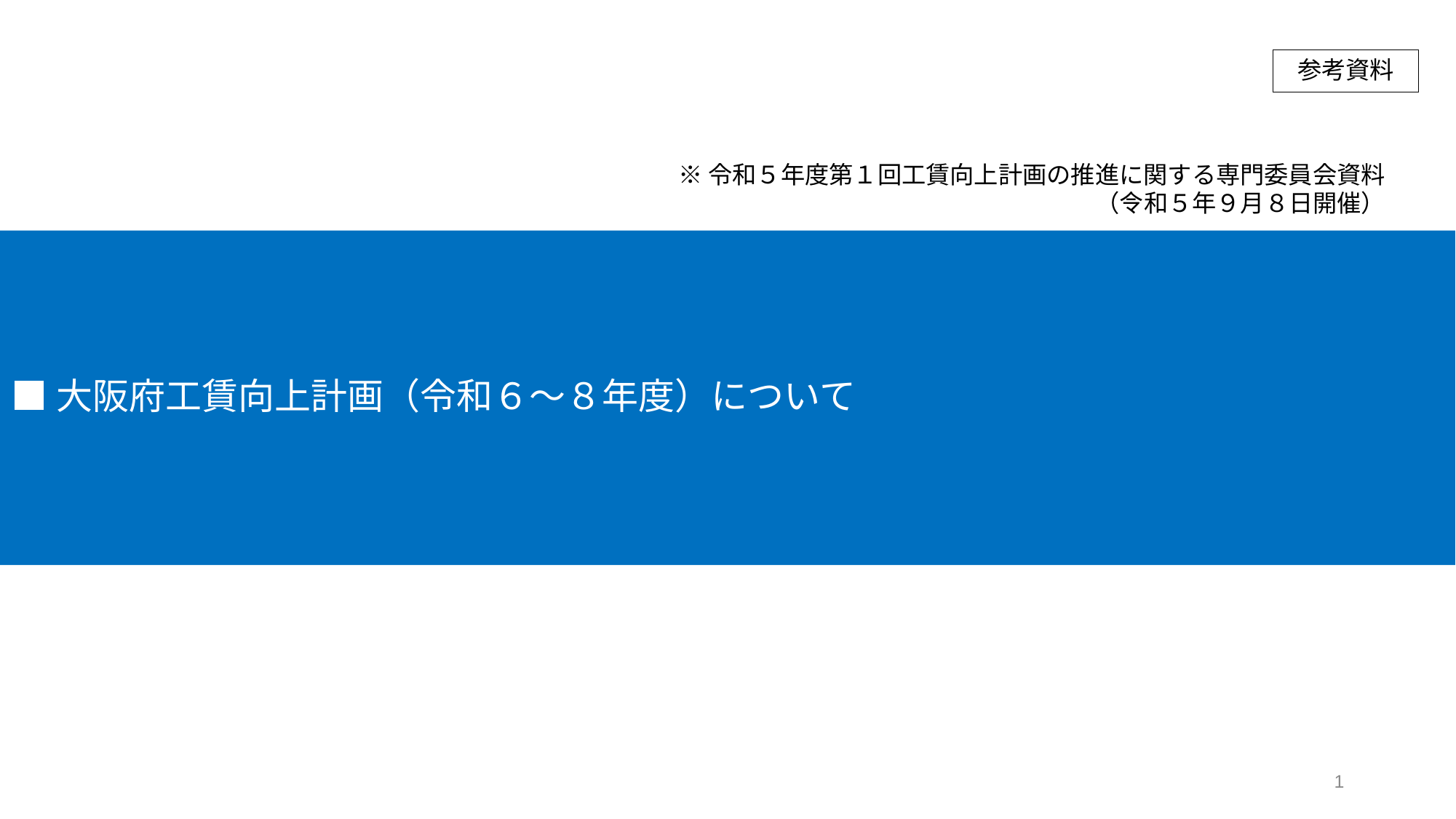

参考資料

 ※令和５年度第１回工賃向上計画の推進に関する専門委員会資料
（令和５年９月８日開催）
■大阪府工賃向上計画（令和６～８年度）について
1